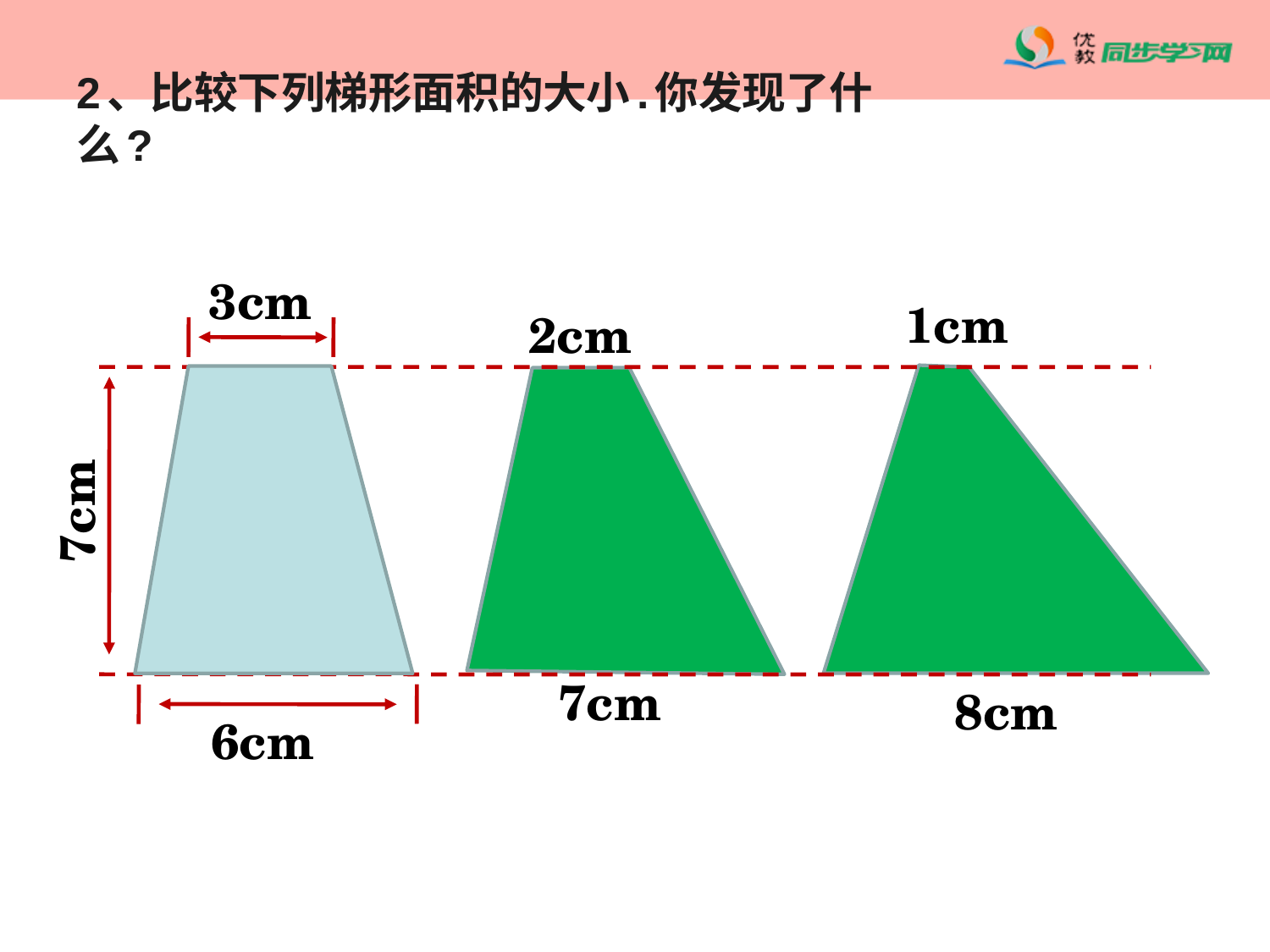

2、比较下列梯形面积的大小.你发现了什么?
3cm
1cm
2cm

7cm
8cm

7cm
6cm